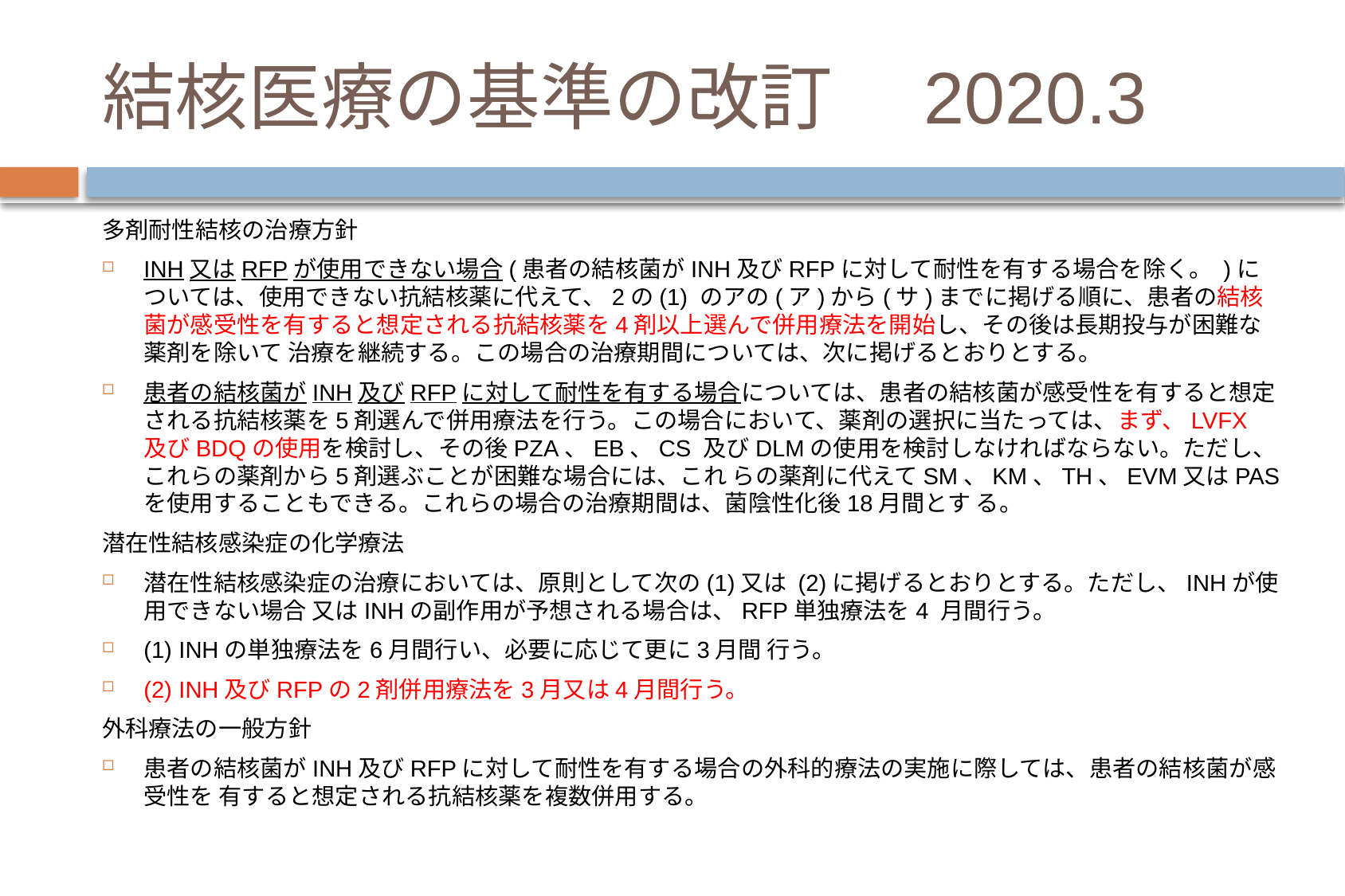

# 結核医療の基準の改訂　2020.3
多剤耐性結核の治療方針
INH又はRFPが使用できない場合(患者の結核菌がINH及びRFPに対して耐性を有する場合を除く。 )については、使用できない抗結核薬に代えて、2の(1) のアの(ア)から(サ)までに掲げる順に、患者の結核菌が感受性を有すると想定される抗結核薬を4剤以上選んで併用療法を開始し、その後は長期投与が困難な薬剤を除いて 治療を継続する。この場合の治療期間については、次に掲げるとおりとする。
患者の結核菌がINH及びRFPに対して耐性を有する場合については、患者の結核菌が感受性を有すると想定される抗結核薬を5剤選んで併用療法を行う。この場合において、薬剤の選択に当たっては、まず、LVFX 及びBDQの使用を検討し、その後PZA、EB、CS 及びDLMの使用を検討しなければならない。ただし、これらの薬剤から5剤選ぶことが困難な場合には、これ らの薬剤に代えてSM、KM、TH、EVM又はPAS を使用することもできる。これらの場合の治療期間は、菌陰性化後18月間とす る。
潜在性結核感染症の化学療法
潜在性結核感染症の治療においては、原則として次の(1)又は (2)に掲げるとおりとする。ただし、INHが使用できない場合 又はINHの副作用が予想される場合は、RFP単独療法を4 月間行う。
(1) INHの単独療法を6月間行い、必要に応じて更に3月間 行う。
(2) INH及びRFPの2剤併用療法を3月又は4月間行う。
外科療法の一般方針
患者の結核菌がINH及びRFPに対して耐性を有する場合の外科的療法の実施に際しては、患者の結核菌が感受性を 有すると想定される抗結核薬を複数併用する。